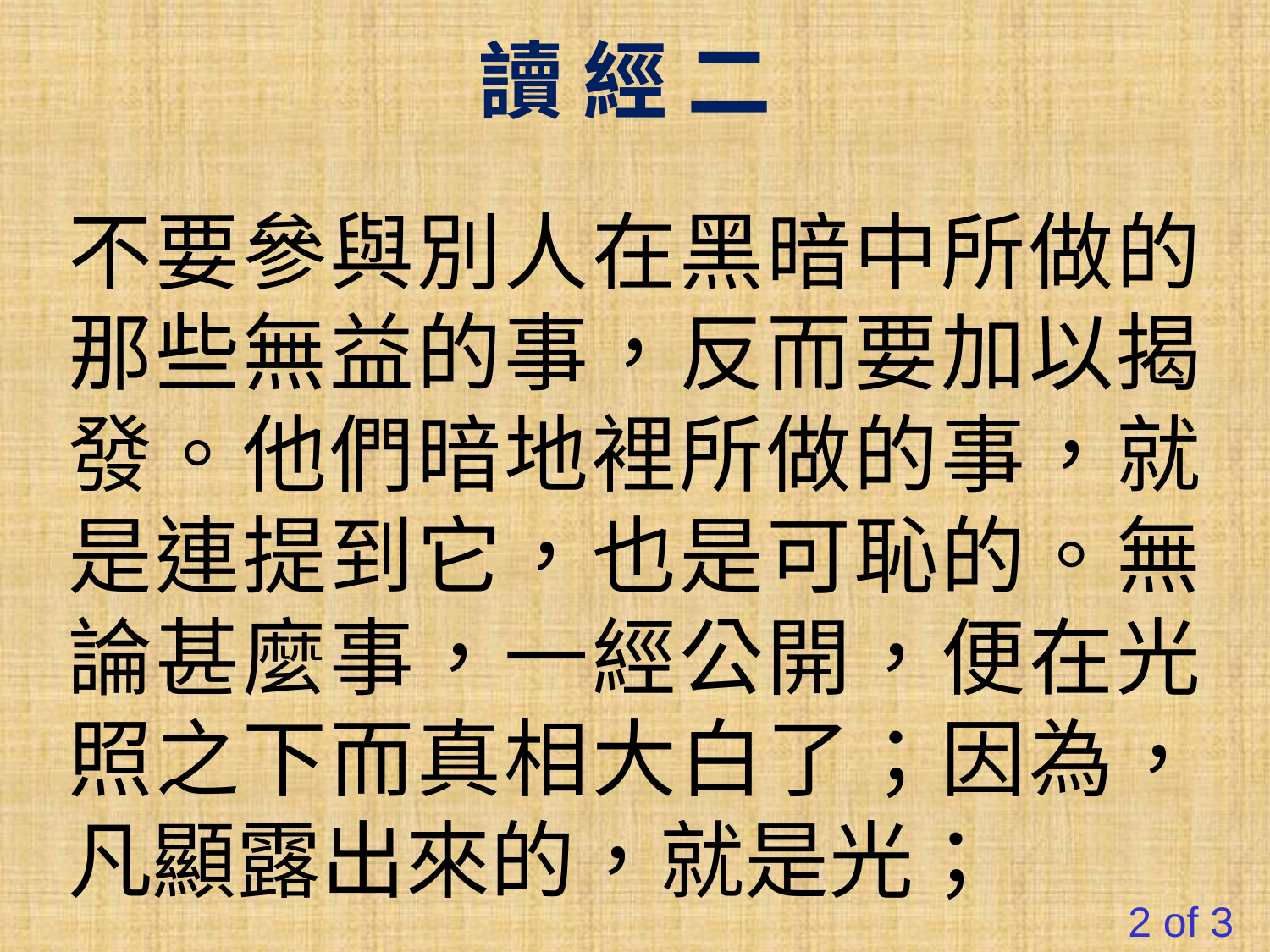

讀 經 二

不要參與別人在黑暗中所做的那些無益的事，反而要加以揭發。他們暗地裡所做的事，就是連提到它，也是可恥的。無論甚麼事，一經公開，便在光照之下而真相大白了；因為，凡顯露出來的，就是光；
2 of 3